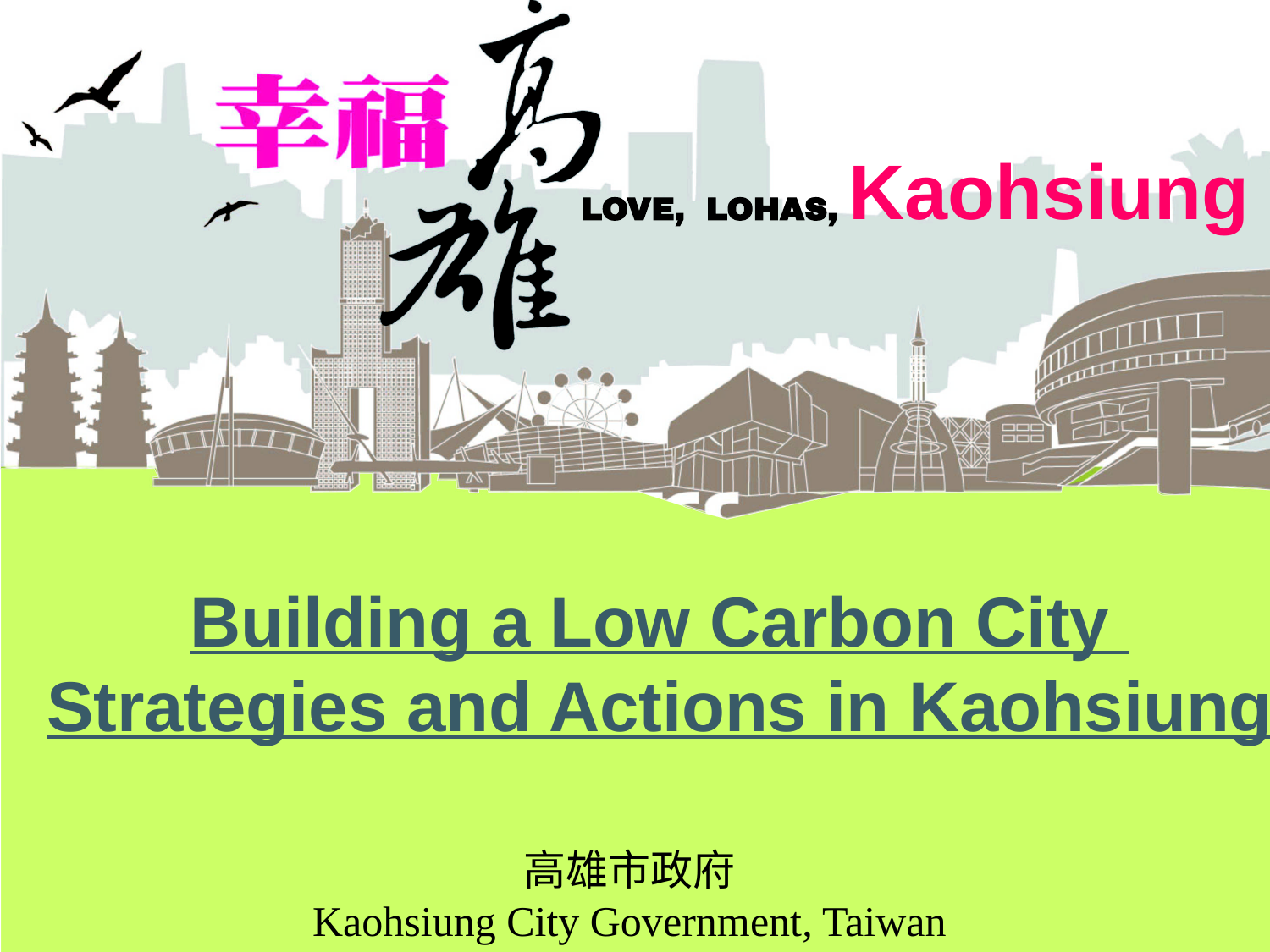

# Building a Low Carbon City Strategies and Actions in Kaohsiung
高雄市政府
Kaohsiung City Government, Taiwan